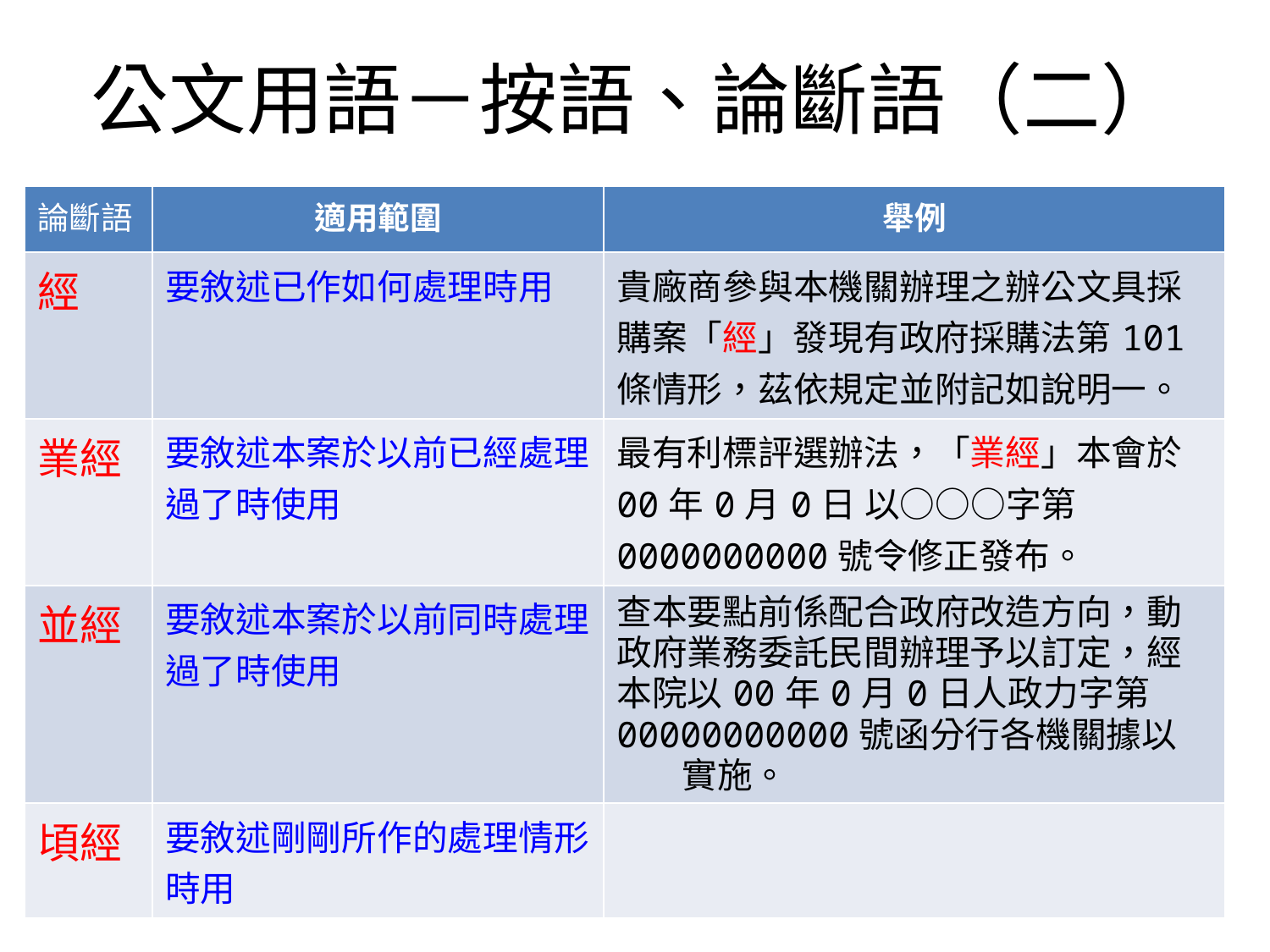

# 公文用語－按語、論斷語（二）
| 論斷語 | 適用範圍 | 舉例 |
| --- | --- | --- |
| 經 | 要敘述已作如何處理時用 | 貴廠商參與本機關辦理之辦公文具採購案「經」發現有政府採購法第101條情形，茲依規定並附記如說明一。 |
| 業經 | 要敘述本案於以前已經處理過了時使用 | 最有利標評選辦法，「業經」本會於00年0月0日 以○○○字第0000000000號令修正發布。 |
| 並經 | 要敘述本案於以前同時處理過了時使用 | 查本要點前係配合政府改造方向，動 政府業務委託民間辦理予以訂定，經 本院以00年0月0日人政力字第 00000000000號函分行各機關據以實施。 |
| 頃經 | 要敘述剛剛所作的處理情形時用 |  |